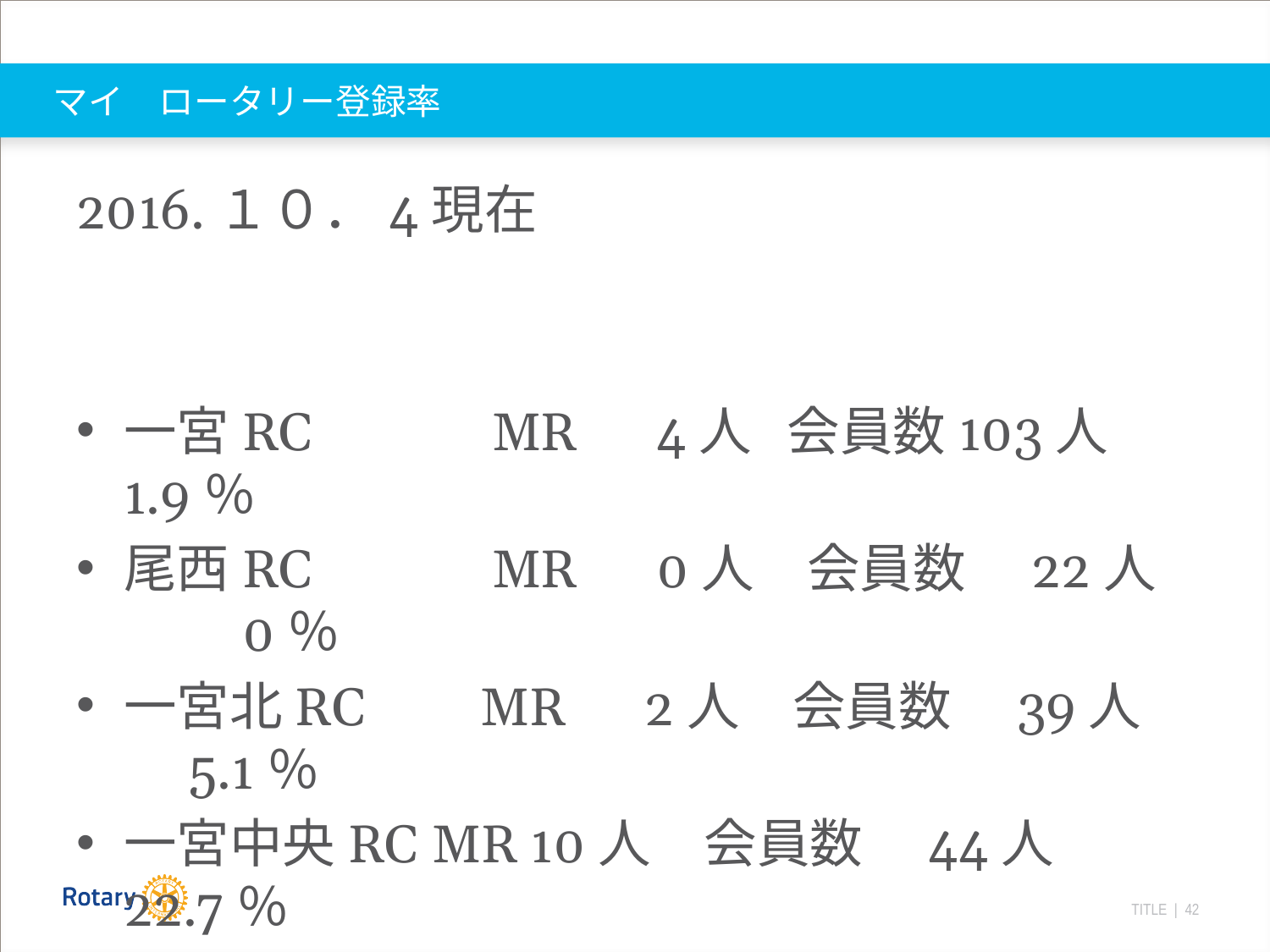

# マイ　ロータリー登録率
2016.１０．4現在

一宮RC　　    MR　4人   会員数103人  1.9％
尾西RC　　    MR　0人　会員数　22人　　0％
一宮北RC　   MR　2人　会員数　39人　5.1％
一宮中央RC MR 10人　会員数　44人　22.7％